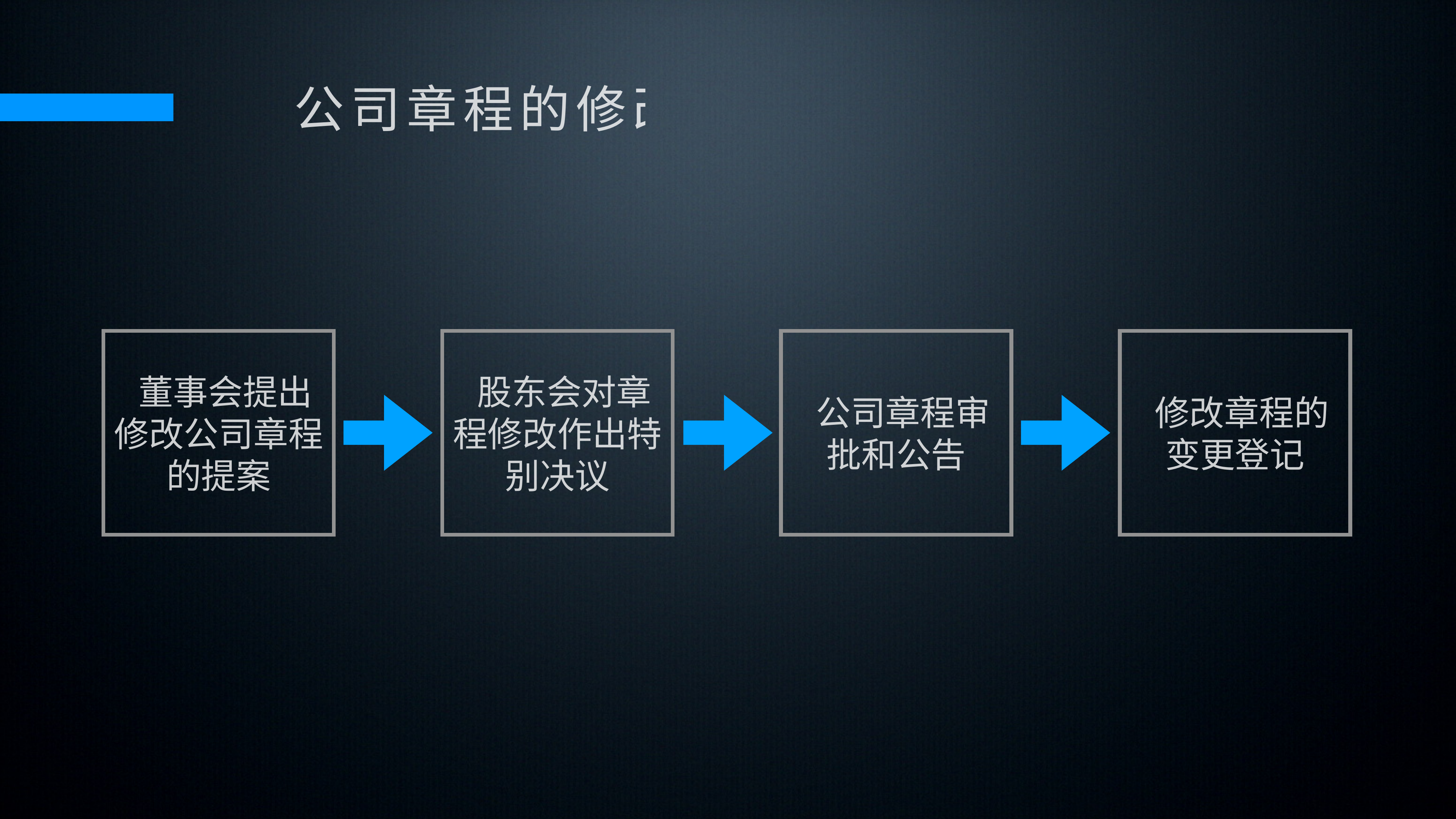

公司章程的修改

董事会提出修改公司章程的提案
股东会对章程修改作出特别决议
公司章程审批和公告
修改章程的变更登记